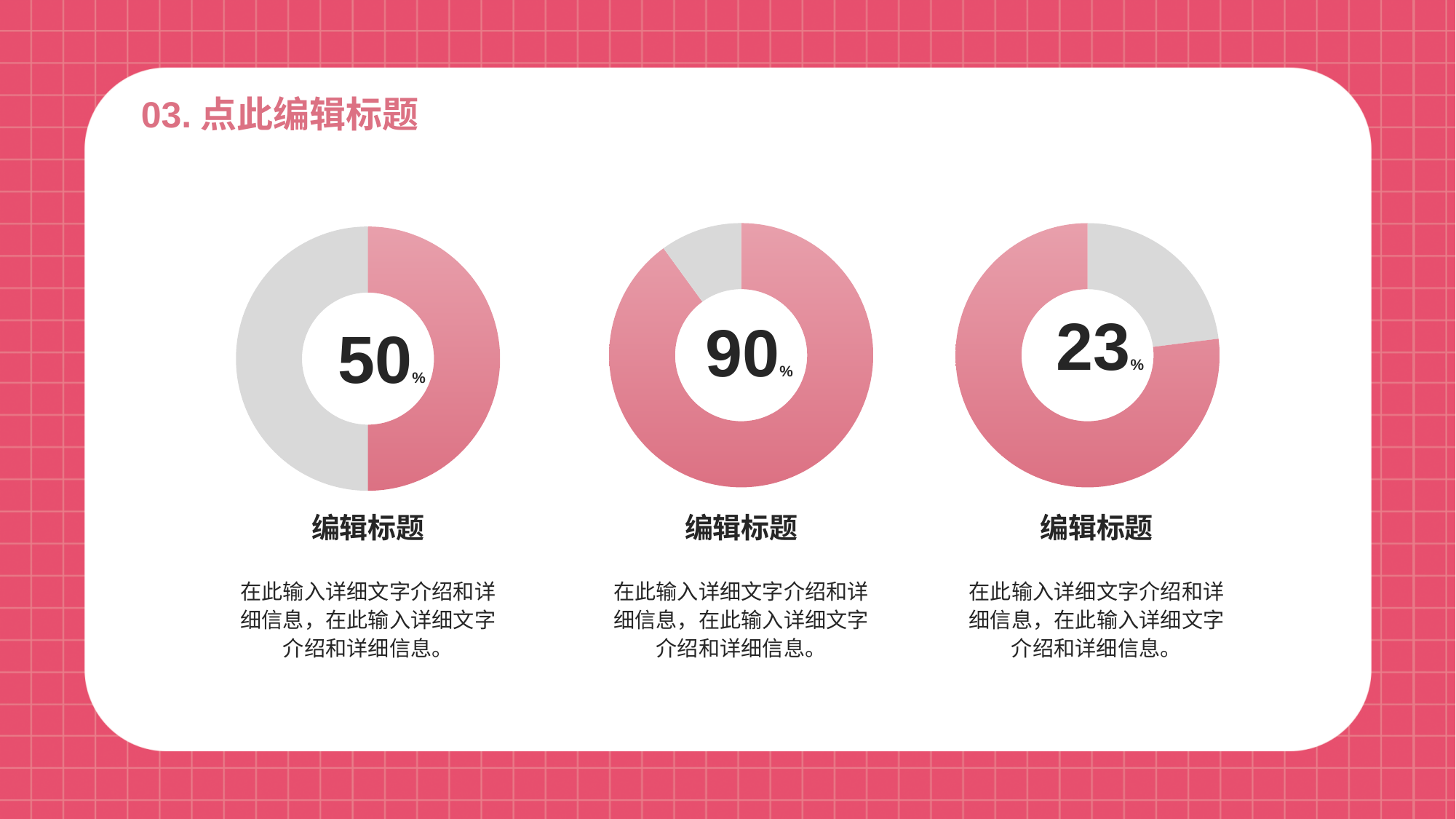

03.点此编辑标题

### Chart

| Category | SALE |
|---|---|
| A | 9.0 |
|  | None |
| B | 1.0 |
90%

### Chart

| Category | SALE |
|---|---|
| A | 23.0 |
|  | None |
| B | 77.0 |
23%

### Chart

| Category | SALE |
|---|---|
| A | 5.0 |
|  | None |
| B | 5.0 |
50%
编辑标题
在此输入详细文字介绍和详细信息，在此输入详细文字介绍和详细信息。
编辑标题
在此输入详细文字介绍和详细信息，在此输入详细文字介绍和详细信息。
编辑标题
在此输入详细文字介绍和详细信息，在此输入详细文字介绍和详细信息。